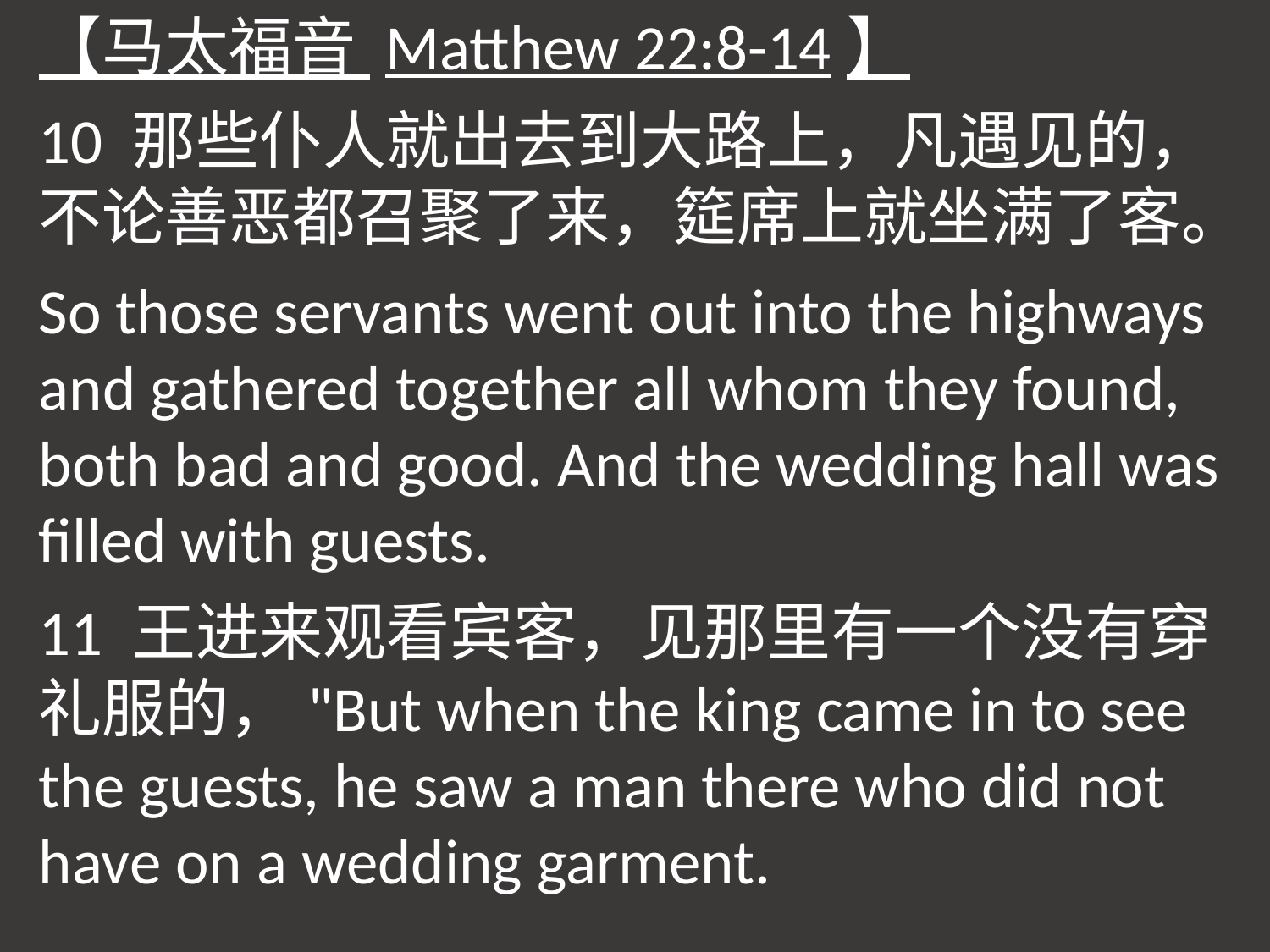

【马太福音 Matthew 22:8-14】
10 那些仆人就出去到大路上，凡遇见的，不论善恶都召聚了来，筵席上就坐满了客。
So those servants went out into the highways and gathered together all whom they found, both bad and good. And the wedding hall was filled with guests.
11 王进来观看宾客，见那里有一个没有穿礼服的，"But when the king came in to see the guests, he saw a man there who did not have on a wedding garment.